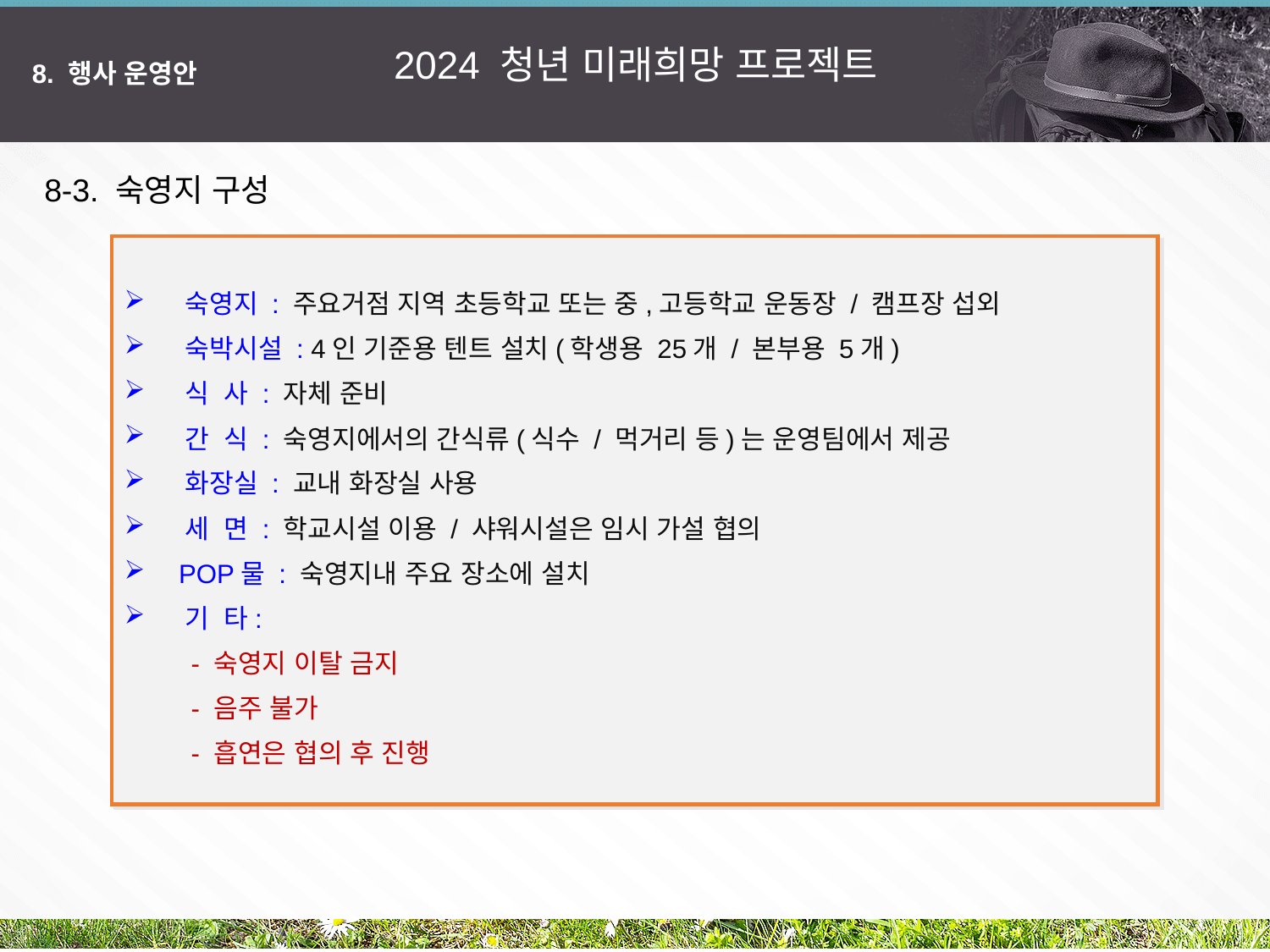

2024 청년 미래희망 프로젝트
8. 행사 운영안
8-3. 숙영지 구성

  숙영지 : 주요거점 지역 초등학교 또는 중,고등학교 운동장 / 캠프장 섭외
  숙박시설 : 4인 기준용 텐트 설치(학생용 25개 / 본부용 5개)
  식  사 : 자체 준비
  간  식 : 숙영지에서의 간식류(식수 / 먹거리 등)는 운영팀에서 제공
  화장실 : 교내 화장실 사용
  세  면 : 학교시설 이용 / 샤워시설은 임시 가설 협의
  POP물 : 숙영지내 주요 장소에 설치
  기  타:
         - 숙영지 이탈 금지
         - 음주 불가
         - 흡연은 협의 후 진행